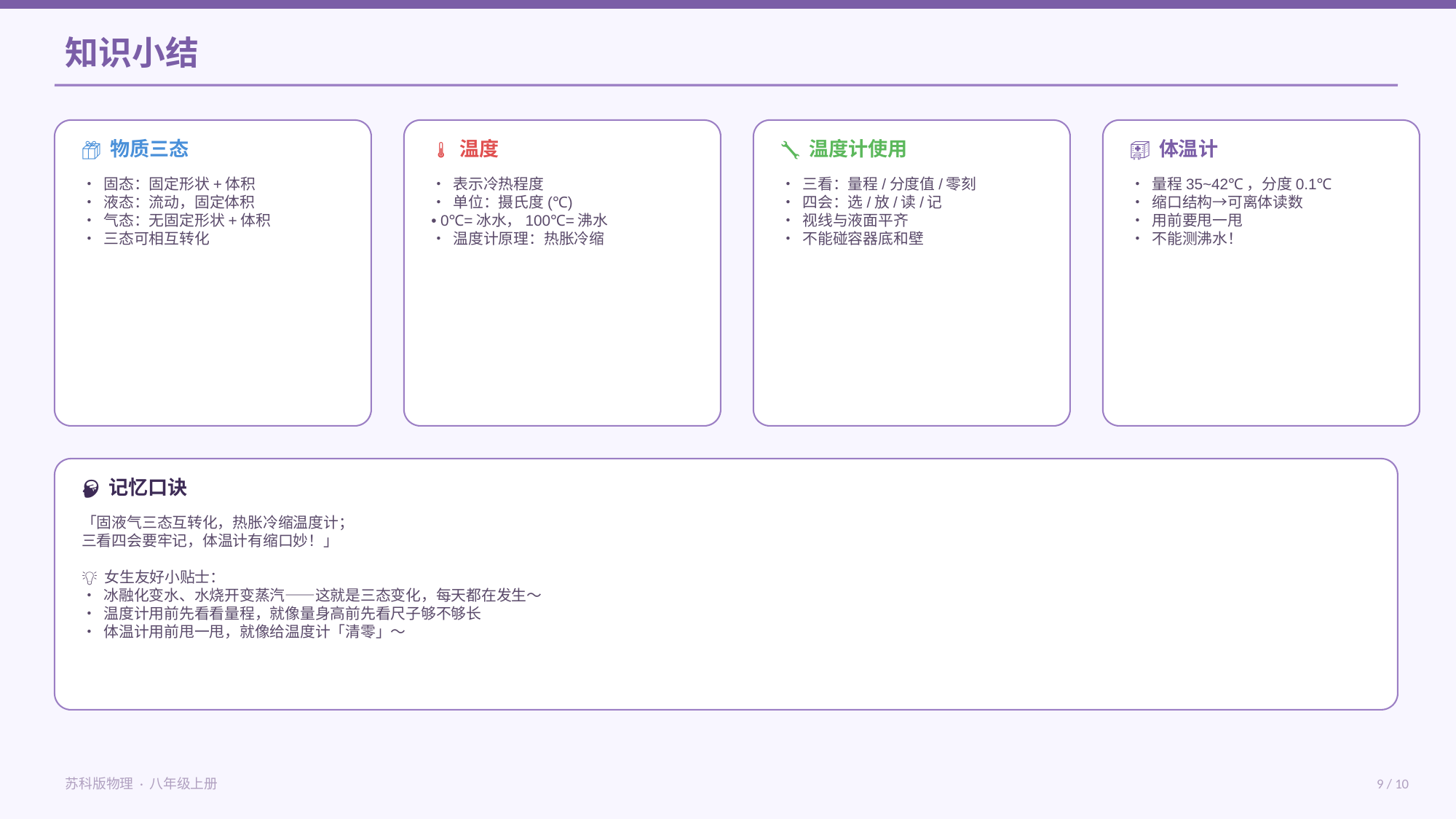

知识小结

📦 物质三态
🌡 温度
🔧 温度计使用
🏥 体温计
• 固态：固定形状+体积
• 液态：流动，固定体积
• 气态：无固定形状+体积
• 三态可相互转化
• 表示冷热程度
• 单位：摄氏度(℃)
• 0℃=冰水，100℃=沸水
• 温度计原理：热胀冷缩
• 三看：量程/分度值/零刻
• 四会：选/放/读/记
• 视线与液面平齐
• 不能碰容器底和壁
• 量程35~42℃，分度0.1℃
• 缩口结构→可离体读数
• 用前要甩一甩
• 不能测沸水！

🧠 记忆口诀
「固液气三态互转化，热胀冷缩温度计；
三看四会要牢记，体温计有缩口妙！」

💡 女生友好小贴士：
• 冰融化变水、水烧开变蒸汽——这就是三态变化，每天都在发生～
• 温度计用前先看看量程，就像量身高前先看尺子够不够长
• 体温计用前甩一甩，就像给温度计「清零」～
苏科版物理 · 八年级上册
9 / 10